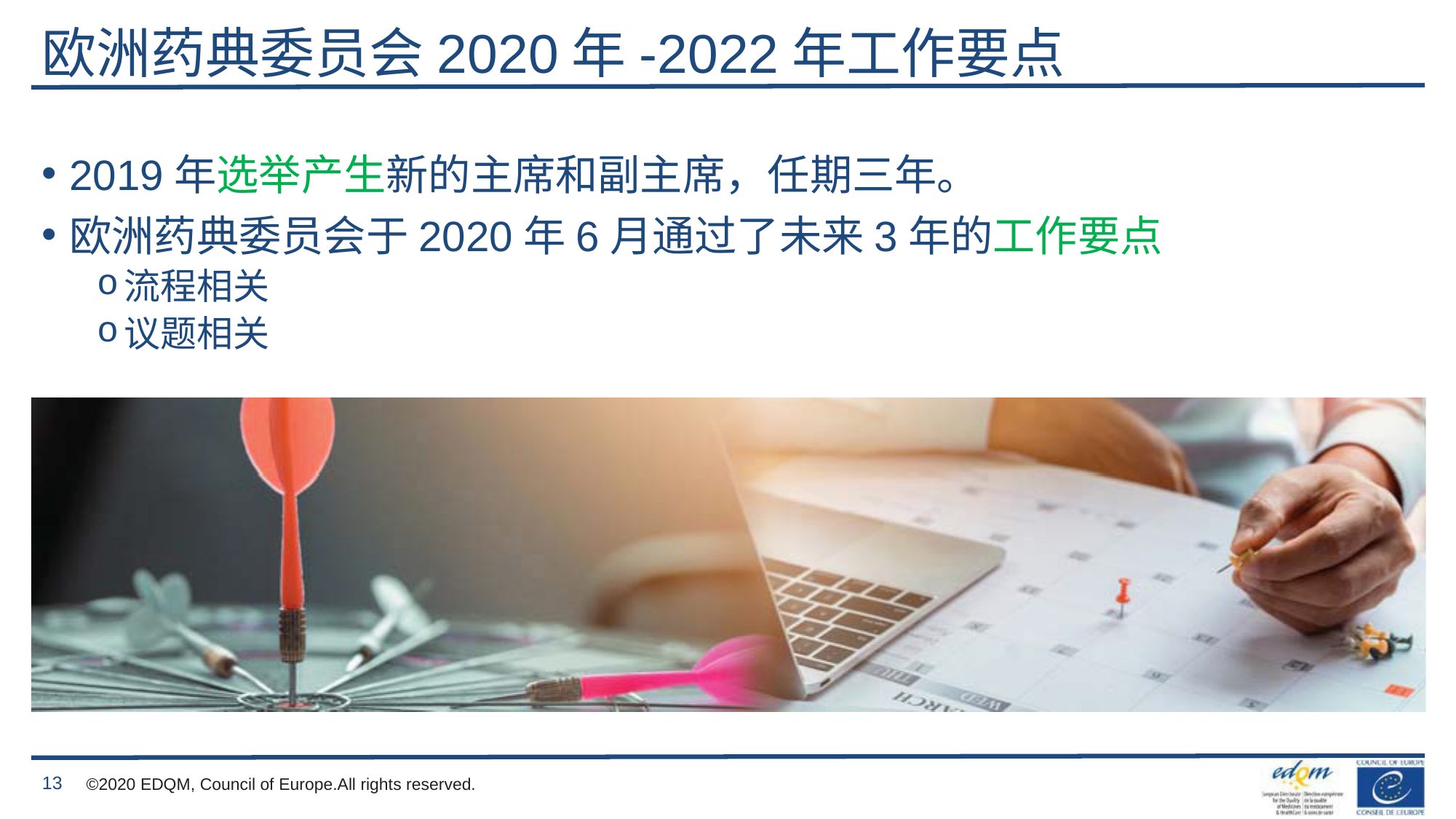

# 欧洲药典委员会2020年-2022年工作要点
2019年选举产生新的主席和副主席，任期三年。
欧洲药典委员会于2020年6月通过了未来3年的工作要点
流程相关
议题相关

13
©2020 EDQM, Council of Europe.All rights reserved.